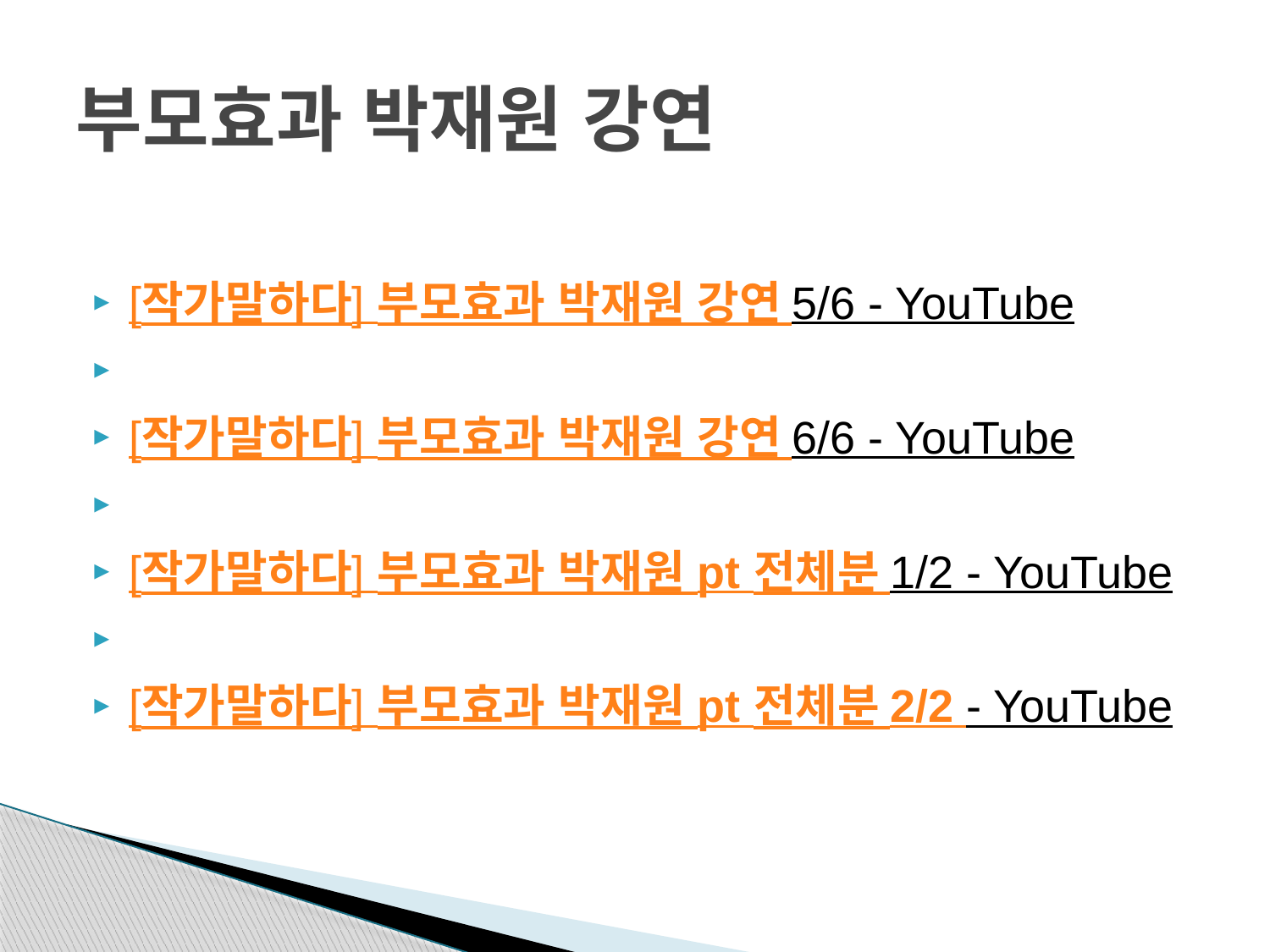

# 부모효과 박재원 강연

[작가말하다] 부모효과 박재원 강연 5/6 - YouTube

[작가말하다] 부모효과 박재원 강연 6/6 - YouTube

[작가말하다] 부모효과 박재원 pt 전체분 1/2 - YouTube

[작가말하다] 부모효과 박재원 pt 전체분 2/2 - YouTube